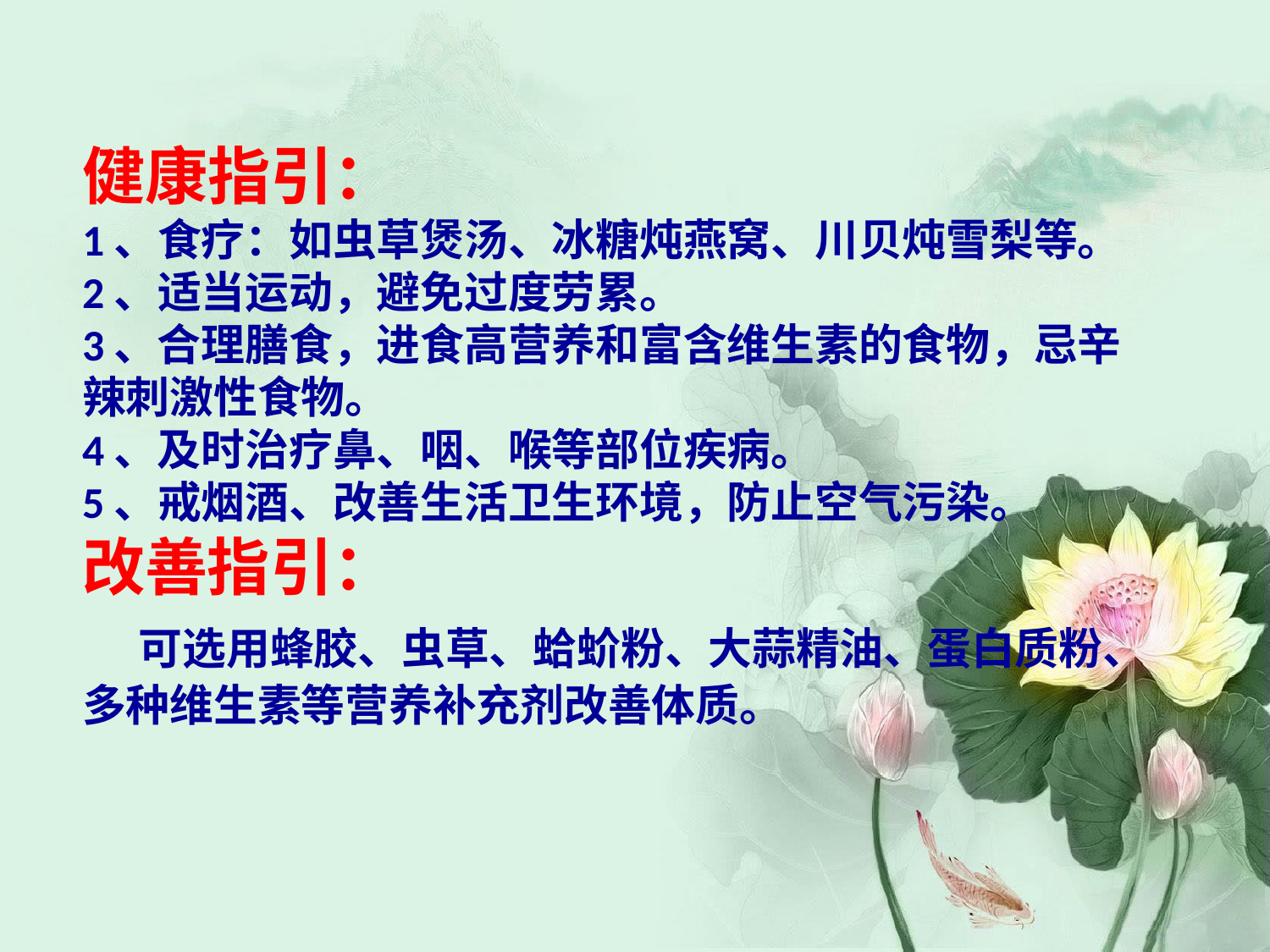

# 健康指引： 1、食疗：如虫草煲汤、冰糖炖燕窝、川贝炖雪梨等。 2、适当运动，避免过度劳累。 3、合理膳食，进食高营养和富含维生素的食物，忌辛辣刺激性食物。 4、及时治疗鼻、咽、喉等部位疾病。 5、戒烟酒、改善生活卫生环境，防止空气污染。 改善指引： 可选用蜂胶、虫草、蛤蚧粉、大蒜精油、蛋白质粉、多种维生素等营养补充剂改善体质。